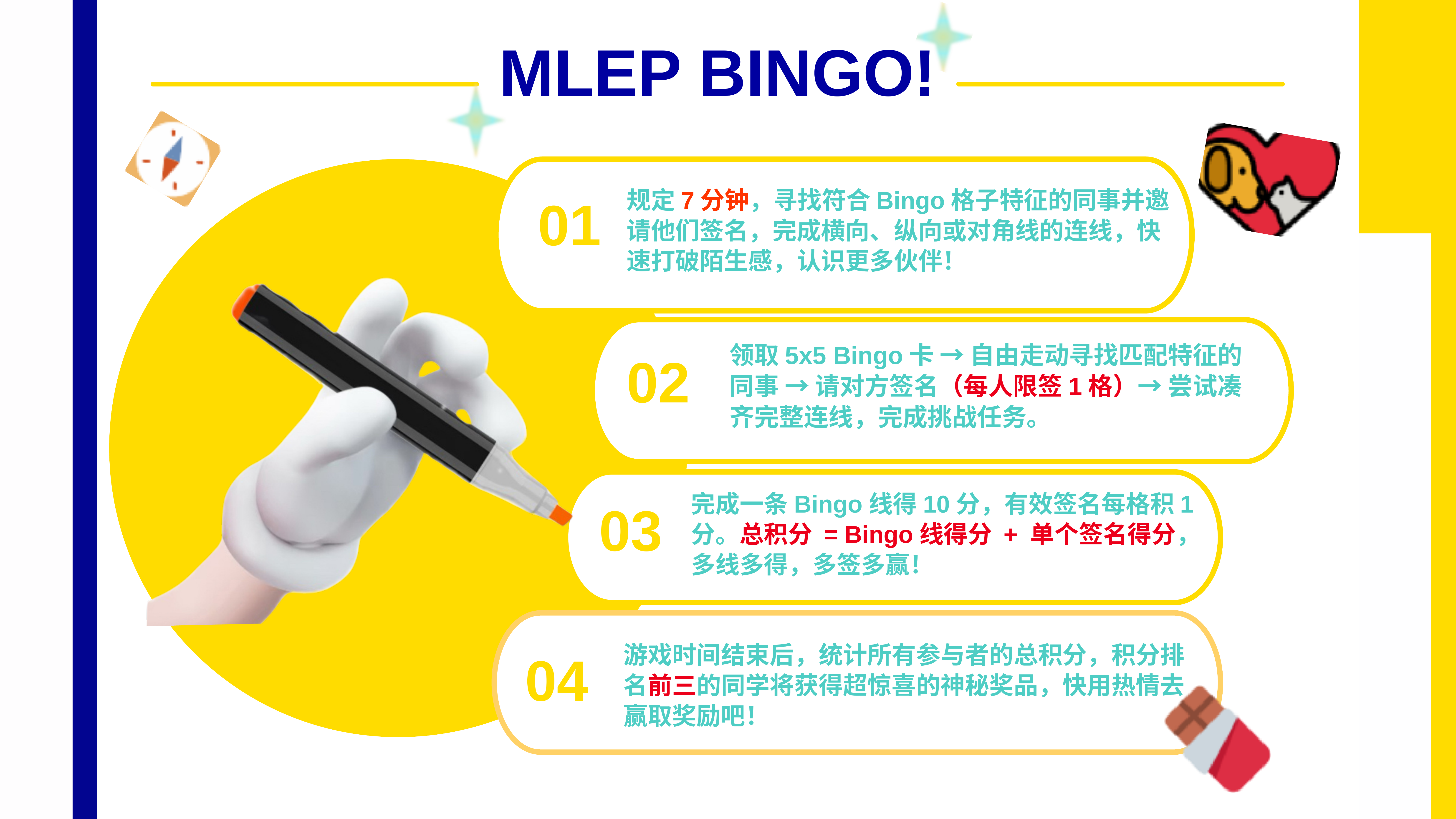

MLEP BINGO!

规定7分钟，寻找符合Bingo格子特征的同事并邀请他们签名，完成横向、纵向或对角线的连线，快速打破陌生感，认识更多伙伴！
01

领取5x5 Bingo卡 → 自由走动寻找匹配特征的同事 → 请对方签名（每人限签1格）→ 尝试凑齐完整连线，完成挑战任务。
02

完成一条Bingo线得10分，有效签名每格积1分。总积分 = Bingo线得分 + 单个签名得分，
多线多得，多签多赢！
03

03

游戏时间结束后，统计所有参与者的总积分，积分排名前三的同学将获得超惊喜的神秘奖品，快用热情去赢取奖励吧！
04